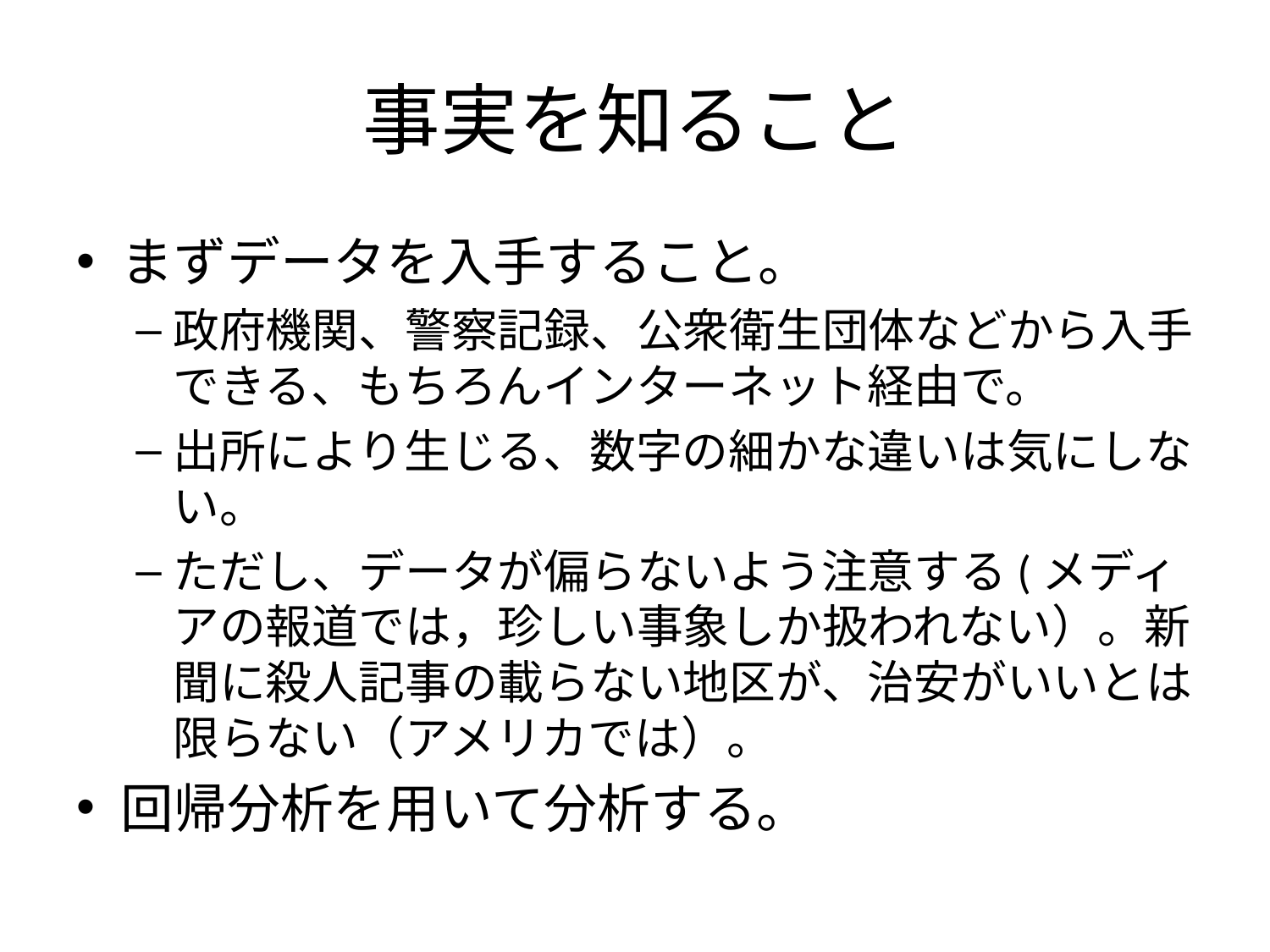

# 事実を知ること
まずデータを入手すること。
政府機関、警察記録、公衆衛生団体などから入手できる、もちろんインターネット経由で。
出所により生じる、数字の細かな違いは気にしない。
ただし、データが偏らないよう注意する(メディアの報道では，珍しい事象しか扱われない）。新聞に殺人記事の載らない地区が、治安がいいとは限らない（アメリカでは）。
回帰分析を用いて分析する。